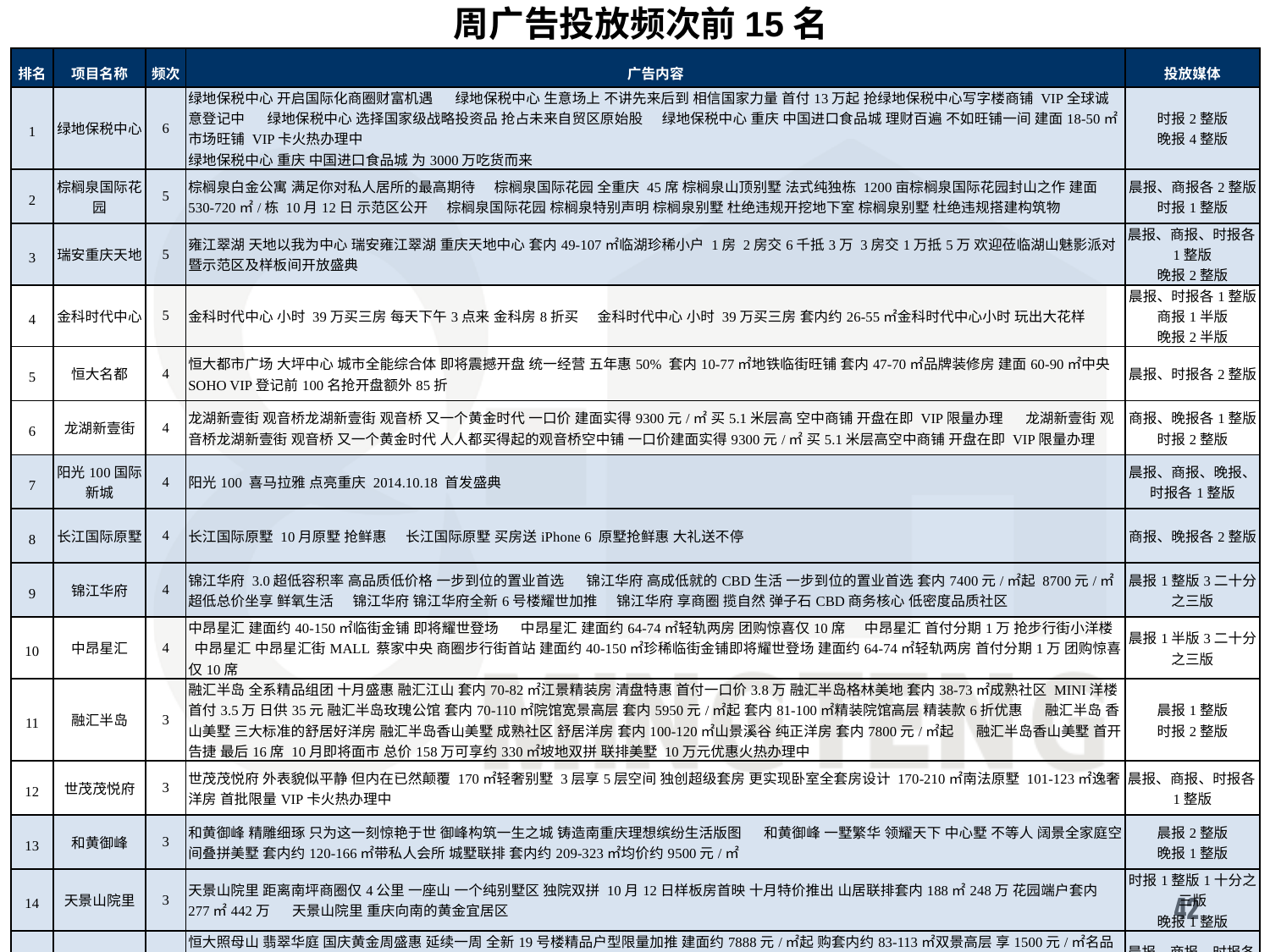

周广告投放频次前15名
| 排名 | 项目名称 | 频次 | 广告内容 | 投放媒体 |
| --- | --- | --- | --- | --- |
| 1 | 绿地保税中心 | 6 | 绿地保税中心 开启国际化商圈财富机遇 绿地保税中心 生意场上 不讲先来后到 相信国家力量 首付13万起 抢绿地保税中心写字楼商铺 VIP全球诚意登记中 绿地保税中心 选择国家级战略投资品 抢占未来自贸区原始股 绿地保税中心 重庆 中国进口食品城 理财百遍 不如旺铺一间 建面18-50㎡市场旺铺 VIP卡火热办理中 绿地保税中心 重庆 中国进口食品城 为3000万吃货而来 | 时报2整版 晚报4整版 |
| 2 | 棕榈泉国际花园 | 5 | 棕榈泉白金公寓 满足你对私人居所的最高期待 棕榈泉国际花园 全重庆 45席 棕榈泉山顶别墅 法式纯独栋 1200亩棕榈泉国际花园封山之作 建面530-720㎡/栋 10月12日 示范区公开 棕榈泉国际花园 棕榈泉特别声明 棕榈泉别墅 杜绝违规开挖地下室 棕榈泉别墅 杜绝违规搭建构筑物 | 晨报、商报各2整版 时报1整版 |
| 3 | 瑞安重庆天地 | 5 | 雍江翠湖 天地以我为中心 瑞安雍江翠湖 重庆天地中心 套内49-107㎡临湖珍稀小户 1房 2房交6千抵3万 3房交1万抵5万 欢迎莅临湖山魅影派对暨示范区及样板间开放盛典 | 晨报、商报、时报各1整版 晚报2整版 |
| 4 | 金科时代中心 | 5 | 金科时代中心 小时 39万买三房 每天下午3点来 金科房8折买 金科时代中心 小时 39万买三房 套内约26-55㎡金科时代中心小时 玩出大花样 | 晨报、时报各1整版 商报1半版 晚报2半版 |
| 5 | 恒大名都 | 4 | 恒大都市广场 大坪中心 城市全能综合体 即将震撼开盘 统一经营 五年惠50% 套内10-77㎡地铁临街旺铺 套内47-70㎡品牌装修房 建面60-90㎡中央SOHO VIP登记前100名抢开盘额外85折 | 晨报、时报各2整版 |
| 6 | 龙湖新壹街 | 4 | 龙湖新壹街 观音桥龙湖新壹街 观音桥 又一个黄金时代 一口价 建面实得9300元/㎡ 买5.1米层高 空中商铺 开盘在即 VIP限量办理 龙湖新壹街 观音桥龙湖新壹街 观音桥 又一个黄金时代 人人都买得起的观音桥空中铺 一口价建面实得9300元/㎡ 买5.1米层高空中商铺 开盘在即 VIP限量办理 | 商报、晚报各1整版 时报2整版 |
| 7 | 阳光100国际新城 | 4 | 阳光100 喜马拉雅 点亮重庆 2014.10.18 首发盛典 | 晨报、商报、晚报、时报各1整版 |
| 8 | 长江国际原墅 | 4 | 长江国际原墅 10月原墅 抢鲜惠 长江国际原墅 买房送iPhone 6 原墅抢鲜惠 大礼送不停 | 商报、晚报各2整版 |
| 9 | 锦江华府 | 4 | 锦江华府 3.0超低容积率 高品质低价格 一步到位的置业首选 锦江华府 高成低就的CBD生活 一步到位的置业首选 套内7400元/㎡起 8700元/㎡ 超低总价坐享 鲜氧生活 锦江华府 锦江华府全新6号楼耀世加推 锦江华府 享商圈 揽自然 弹子石CBD商务核心 低密度品质社区 | 晨报1整版3二十分之三版 |
| 10 | 中昂星汇 | 4 | 中昂星汇 建面约40-150㎡临街金铺 即将耀世登场 中昂星汇 建面约64-74㎡轻轨两房 团购惊喜仅10席 中昂星汇 首付分期1万 抢步行街小洋楼 中昂星汇 中昂星汇街MALL 蔡家中央 商圈步行街首站 建面约40-150㎡珍稀临街金铺即将耀世登场 建面约64-74㎡轻轨两房 首付分期1万 团购惊喜仅10席 | 晨报1半版3二十分之三版 |
| 11 | 融汇半岛 | 3 | 融汇半岛 全系精品组团 十月盛惠 融汇江山 套内70-82㎡江景精装房 清盘特惠 首付一口价3.8万 融汇半岛格林美地 套内38-73㎡成熟社区 MINI洋楼 首付3.5万 日供35元 融汇半岛玫瑰公馆 套内70-110㎡院馆宽景高层 套内5950元/㎡起 套内81-100㎡精装院馆高层 精装款6折优惠 融汇半岛 香山美墅 三大标准的舒居好洋房 融汇半岛香山美墅 成熟社区 舒居洋房 套内100-120㎡山景溪谷 纯正洋房 套内7800元/㎡起 融汇半岛香山美墅 首开告捷 最后16席 10月即将面市 总价158万可享约330㎡坡地双拼 联排美墅 10万元优惠火热办理中 | 晨报1整版 时报2整版 |
| 12 | 世茂茂悦府 | 3 | 世茂茂悦府 外表貌似平静 但内在已然颠覆 170㎡轻奢别墅 3层享5层空间 独创超级套房 更实现卧室全套房设计 170-210㎡南法原墅 101-123㎡逸奢洋房 首批限量VIP卡火热办理中 | 晨报、商报、时报各1整版 |
| 13 | 和黄御峰 | 3 | 和黄御峰 精雕细琢 只为这一刻惊艳于世 御峰构筑一生之城 铸造南重庆理想缤纷生活版图 和黄御峰 一墅繁华 领耀天下 中心墅 不等人 阔景全家庭空间叠拼美墅 套内约120-166㎡带私人会所 城墅联排 套内约209-323㎡均价约9500元/㎡ | 晨报2整版 晚报1整版 |
| 14 | 天景山院里 | 3 | 天景山院里 距离南坪商圈仅4公里 一座山 一个纯别墅区 独院双拼 10月12日样板房首映 十月特价推出 山居联排套内188㎡248万 花园端户套内277㎡442万 天景山院里 重庆向南的黄金宜居区 | 时报1整版1十分之三版 晚报1整版 |
| 15 | 恒大照母山 | 3 | 恒大照母山 翡翠华庭 国庆黄金周盛惠 延续一周 全新19号楼精品户型限量加推 建面约7888元/㎡起 购套内约83-113㎡双景高层 享1500元/㎡名品装修 恒大照母山山水城 黄金周优惠延长一周 86折特惠抢5套 套内44-76㎡墅区稀缺小户 最高优惠12-20万/套 套内8999元/㎡起 含1500元/㎡名品装修 | 晨报、商报、时报各1半版 |
42